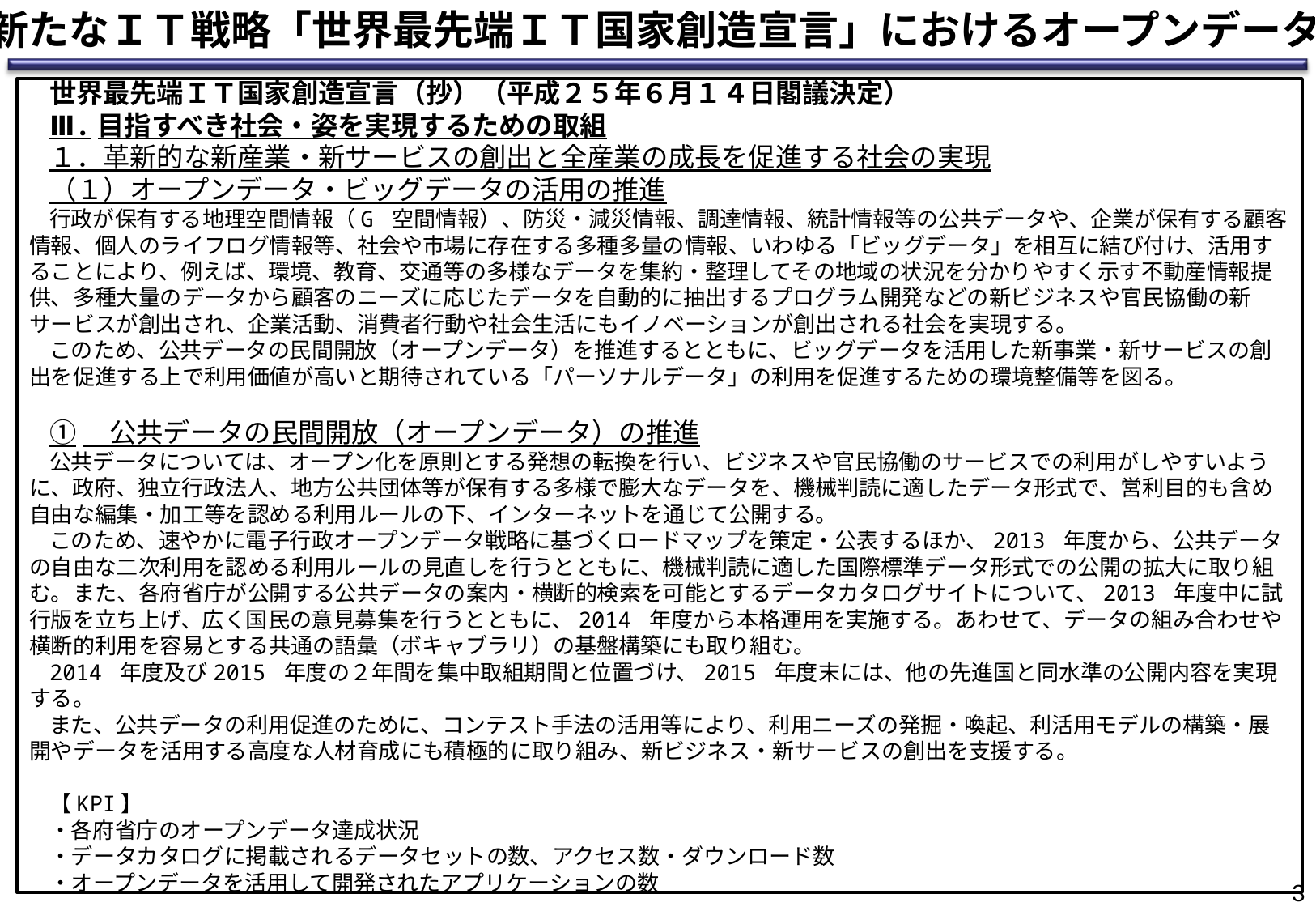

新たなＩＴ戦略「世界最先端ＩＴ国家創造宣言」におけるオープンデータ

世界最先端ＩＴ国家創造宣言（抄）（平成２５年６月１４日閣議決定）
Ⅲ.目指すべき社会・姿を実現するための取組
１．革新的な新産業・新サービスの創出と全産業の成長を促進する社会の実現
（１）オープンデータ・ビッグデータの活用の推進
行政が保有する地理空間情報（G 空間情報）、防災・減災情報、調達情報、統計情報等の公共データや、企業が保有する顧客情報、個人のライフログ情報等、社会や市場に存在する多種多量の情報、いわゆる「ビッグデータ」を相互に結び付け、活用することにより、例えば、環境、教育、交通等の多様なデータを集約・整理してその地域の状況を分かりやすく示す不動産情報提供、多種大量のデータから顧客のニーズに応じたデータを自動的に抽出するプログラム開発などの新ビジネスや官民協働の新サービスが創出され、企業活動、消費者行動や社会生活にもイノベーションが創出される社会を実現する。
このため、公共データの民間開放（オープンデータ）を推進するとともに、ビッグデータを活用した新事業・新サービスの創出を促進する上で利用価値が高いと期待されている「パーソナルデータ」の利用を促進するための環境整備等を図る。

①　公共データの民間開放（オープンデータ）の推進
公共データについては、オープン化を原則とする発想の転換を行い、ビジネスや官民協働のサービスでの利用がしやすいように、政府、独立行政法人、地方公共団体等が保有する多様で膨大なデータを、機械判読に適したデータ形式で、営利目的も含め自由な編集・加工等を認める利用ルールの下、インターネットを通じて公開する。
このため、速やかに電子行政オープンデータ戦略に基づくロードマップを策定・公表するほか、2013 年度から、公共データの自由な二次利用を認める利用ルールの見直しを行うとともに、機械判読に適した国際標準データ形式での公開の拡大に取り組む。また、各府省庁が公開する公共データの案内・横断的検索を可能とするデータカタログサイトについて、2013 年度中に試行版を立ち上げ、広く国民の意見募集を行うとともに、2014 年度から本格運用を実施する。あわせて、データの組み合わせや横断的利用を容易とする共通の語彙（ボキャブラリ）の基盤構築にも取り組む。
2014 年度及び2015 年度の２年間を集中取組期間と位置づけ、2015 年度末には、他の先進国と同水準の公開内容を実現する。
また、公共データの利用促進のために、コンテスト手法の活用等により、利用ニーズの発掘・喚起、利活用モデルの構築・展開やデータを活用する高度な人材育成にも積極的に取り組み、新ビジネス・新サービスの創出を支援する。

【KPI】
・各府省庁のオープンデータ達成状況
・データカタログに掲載されるデータセットの数、アクセス数・ダウンロード数
・オープンデータを活用して開発されたアプリケーションの数

3